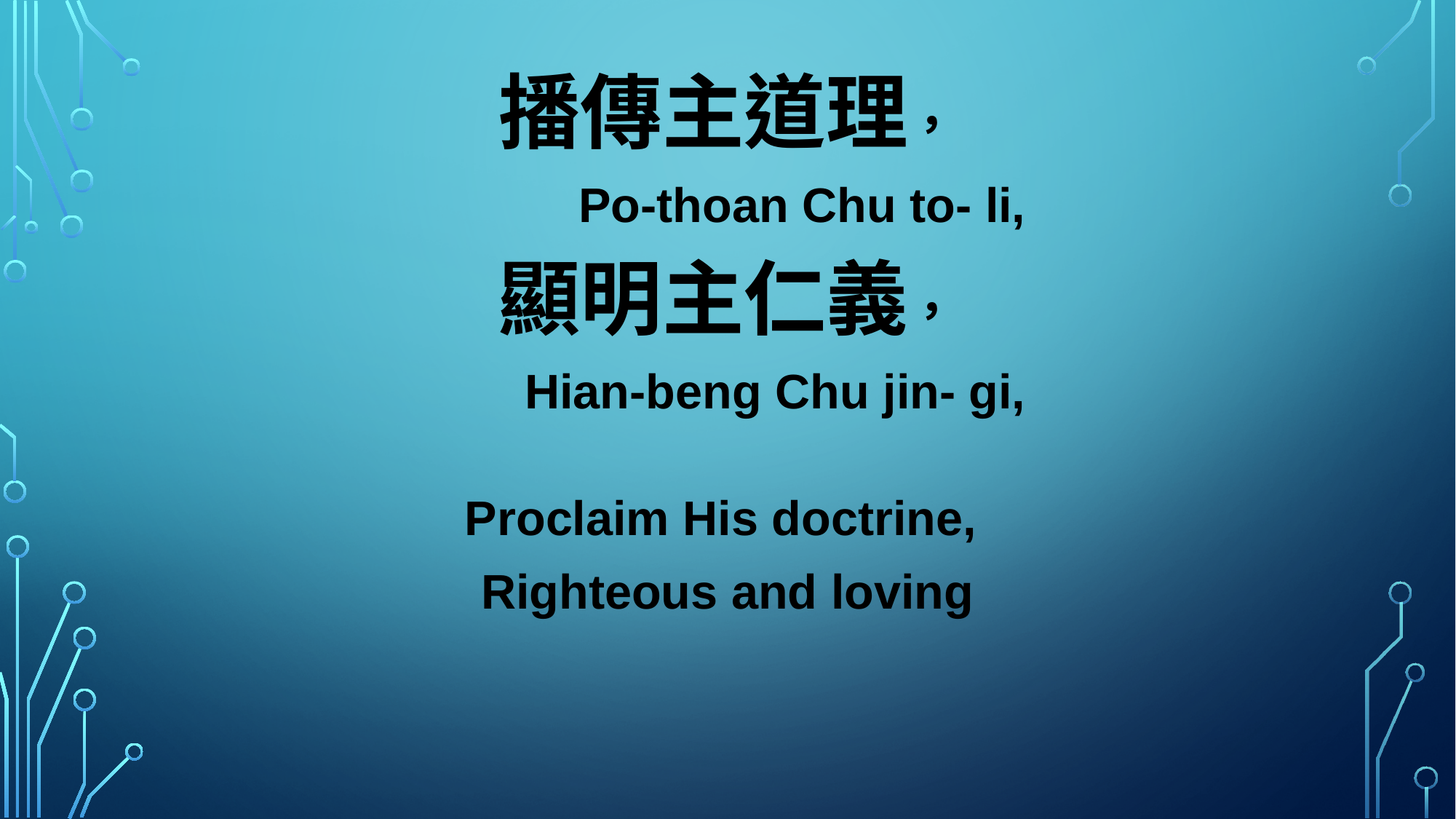

播傳主道理，
                            Po-thoan Chu to- li,
顯明主仁義，
                        Hian-beng Chu jin- gi,

Proclaim His doctrine,
Righteous and loving